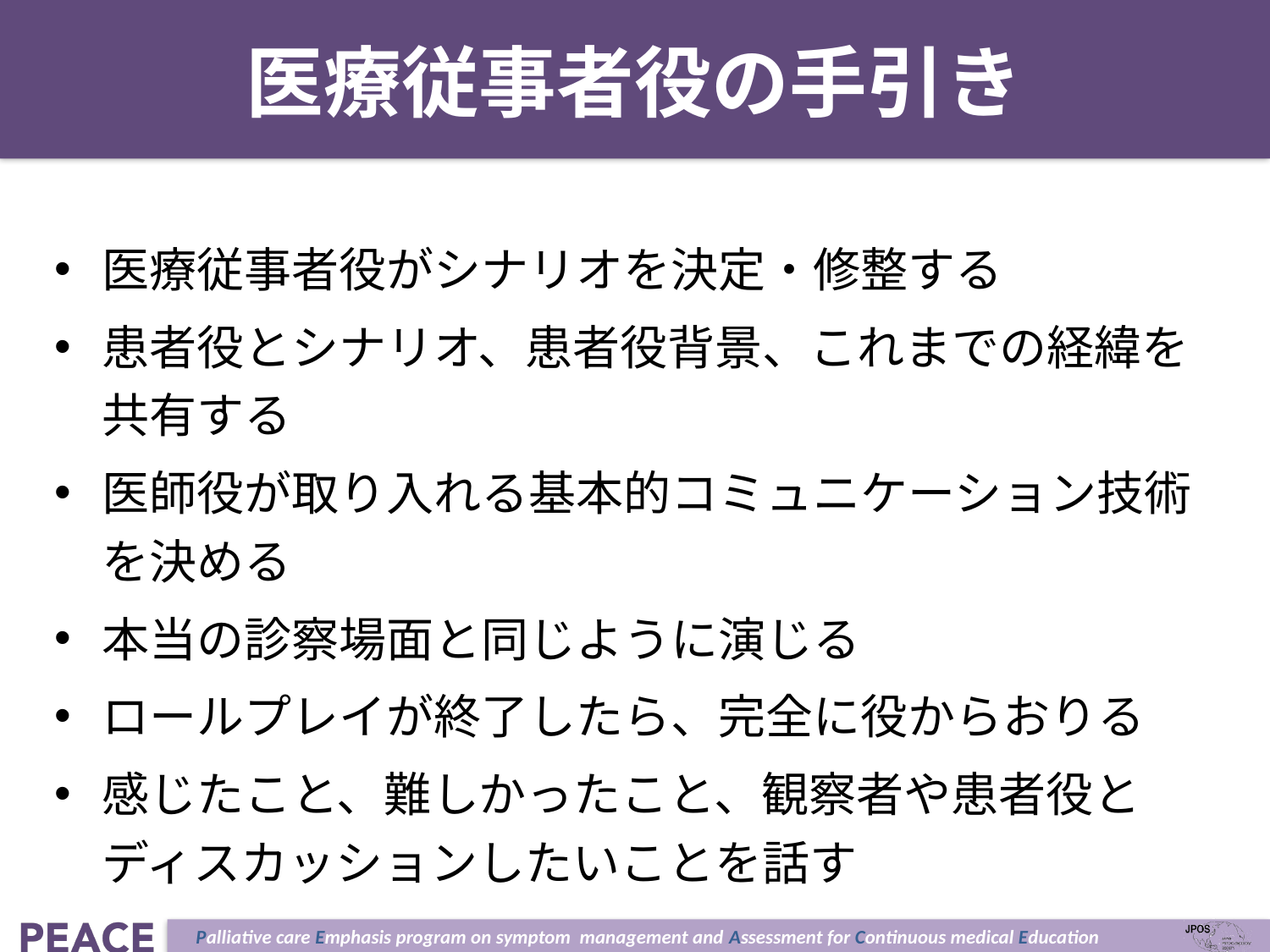

# 医療従事者役の手引き
医療従事者役がシナリオを決定・修整する
患者役とシナリオ、患者役背景、これまでの経緯を共有する
医師役が取り入れる基本的コミュニケーション技術を決める
本当の診察場面と同じように演じる
ロールプレイが終了したら、完全に役からおりる
感じたこと、難しかったこと、観察者や患者役とディスカッションしたいことを話す